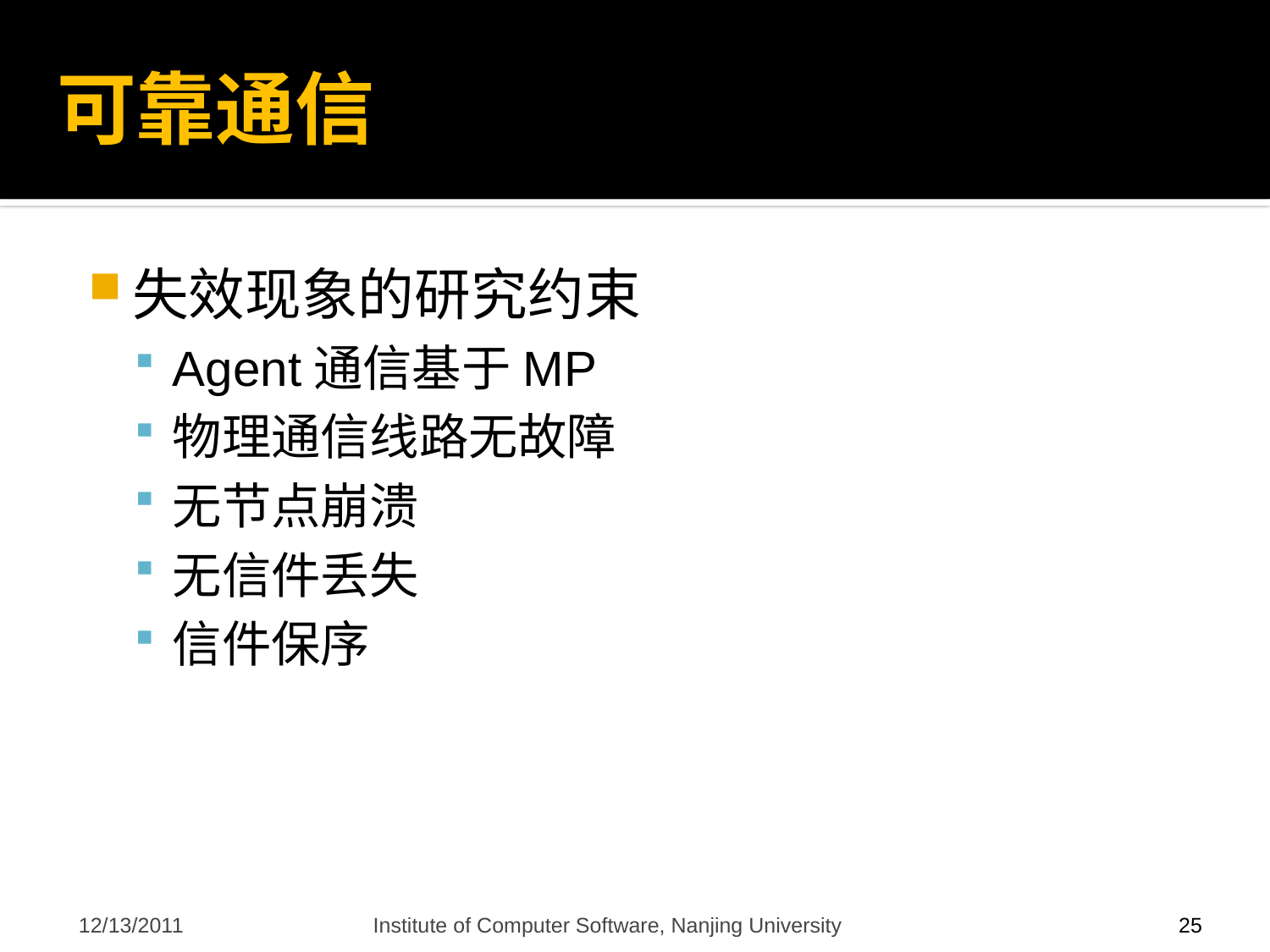

# 可靠通信
失效现象的研究约束
Agent通信基于MP
物理通信线路无故障
无节点崩溃
无信件丢失
信件保序
25
12/13/2011
Institute of Computer Software, Nanjing University
25